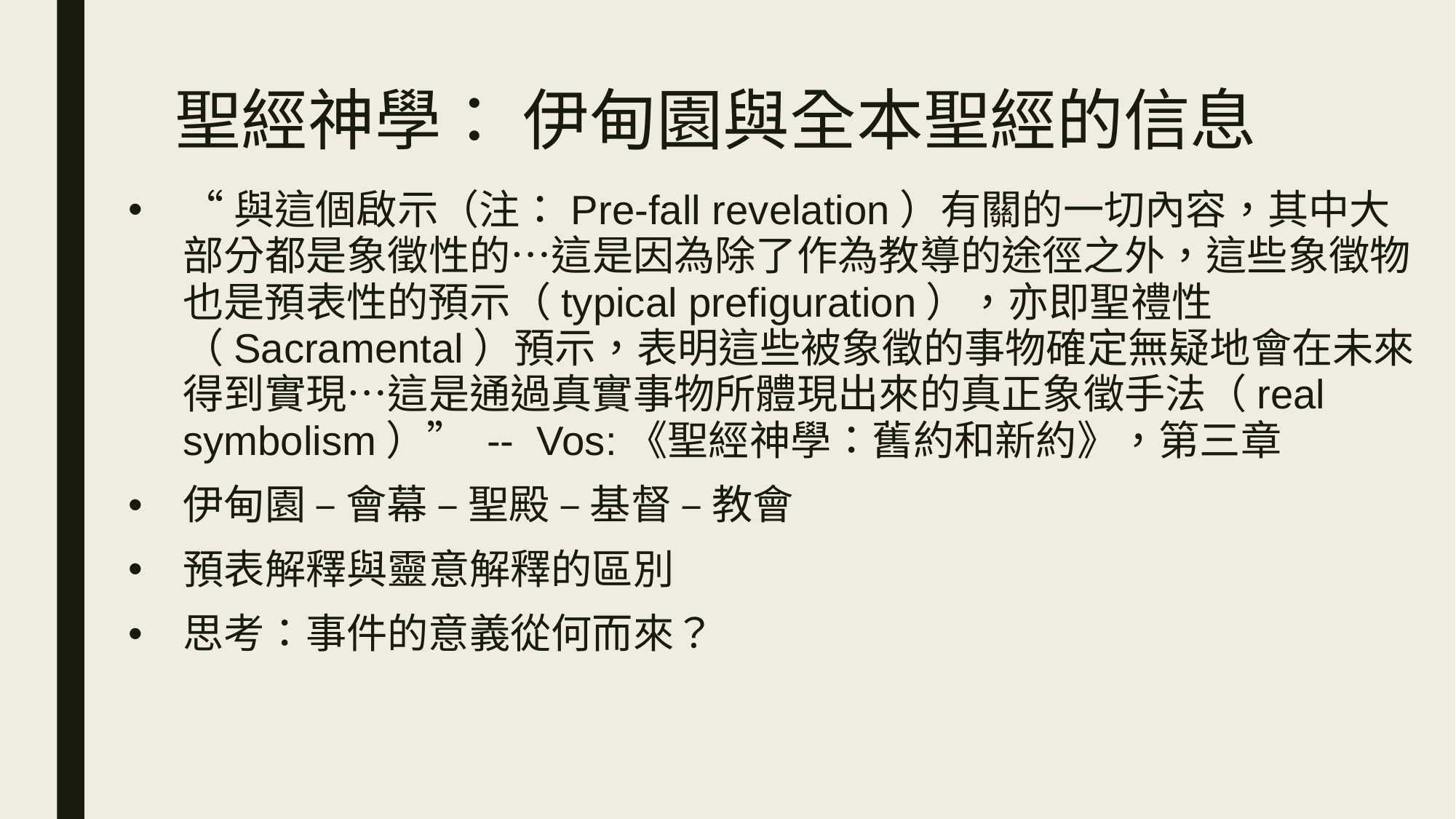

# 聖經神學： 伊甸園與全本聖經的信息
“與這個啟示（注：Pre-fall revelation）有關的一切內容，其中大部分都是象徵性的…這是因為除了作為教導的途徑之外，這些象徵物也是預表性的預示（typical prefiguration），亦即聖禮性（Sacramental）預示，表明這些被象徵的事物確定無疑地會在未來得到實現…這是通過真實事物所體現出來的真正象徵手法（real symbolism）” --  Vos:《聖經神學：舊約和新約》，第三章
伊甸園 – 會幕 – 聖殿 – 基督 – 教會
預表解釋與靈意解釋的區別
思考：事件的意義從何而來？